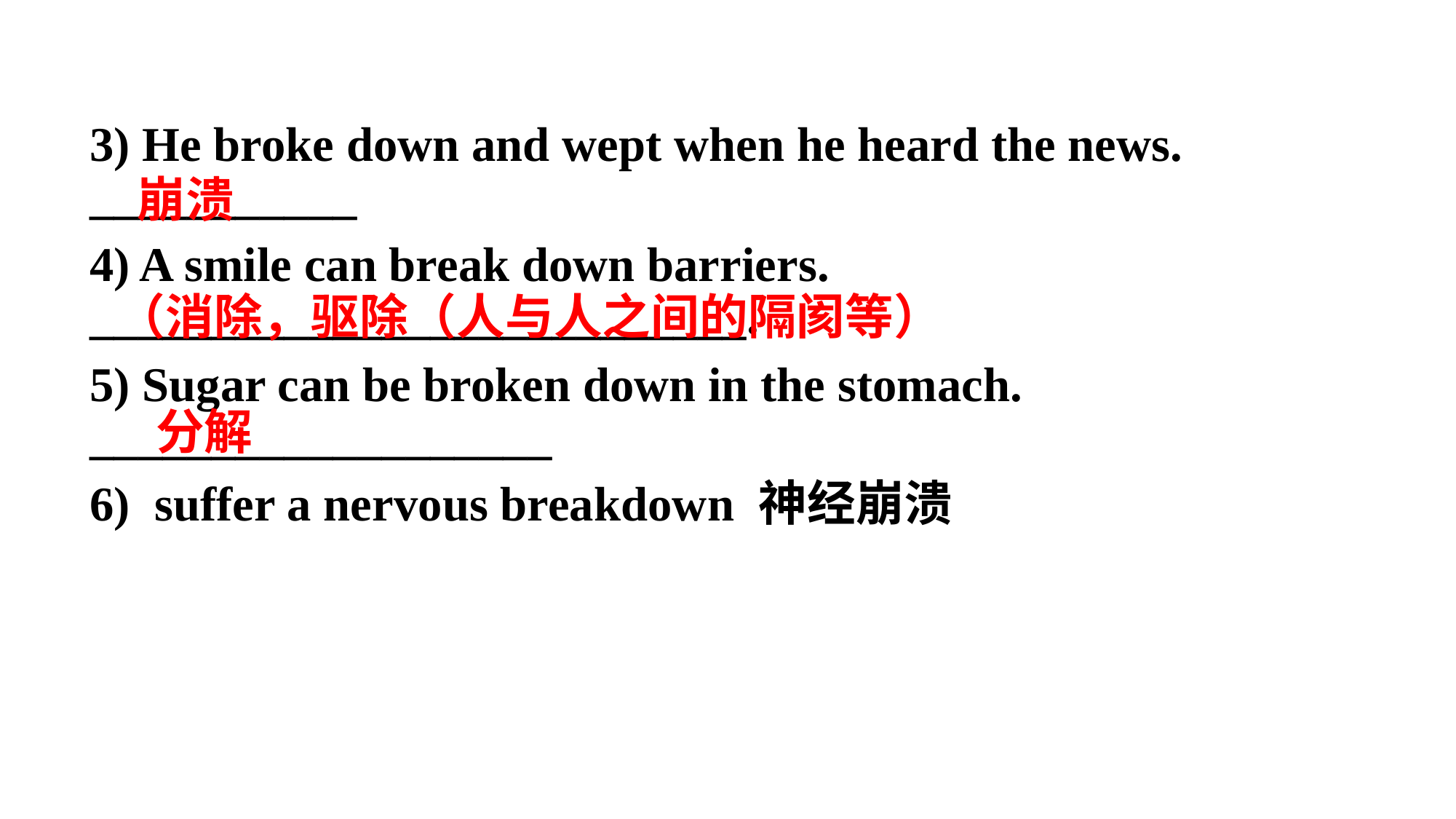

3) He broke down and wept when he heard the news. ___________
4) A smile can break down barriers. ___________________________.
5) Sugar can be broken down in the stomach. ___________________
6)  suffer a nervous breakdown 神经崩溃
崩溃
（消除，驱除（人与人之间的隔阂等）
分解